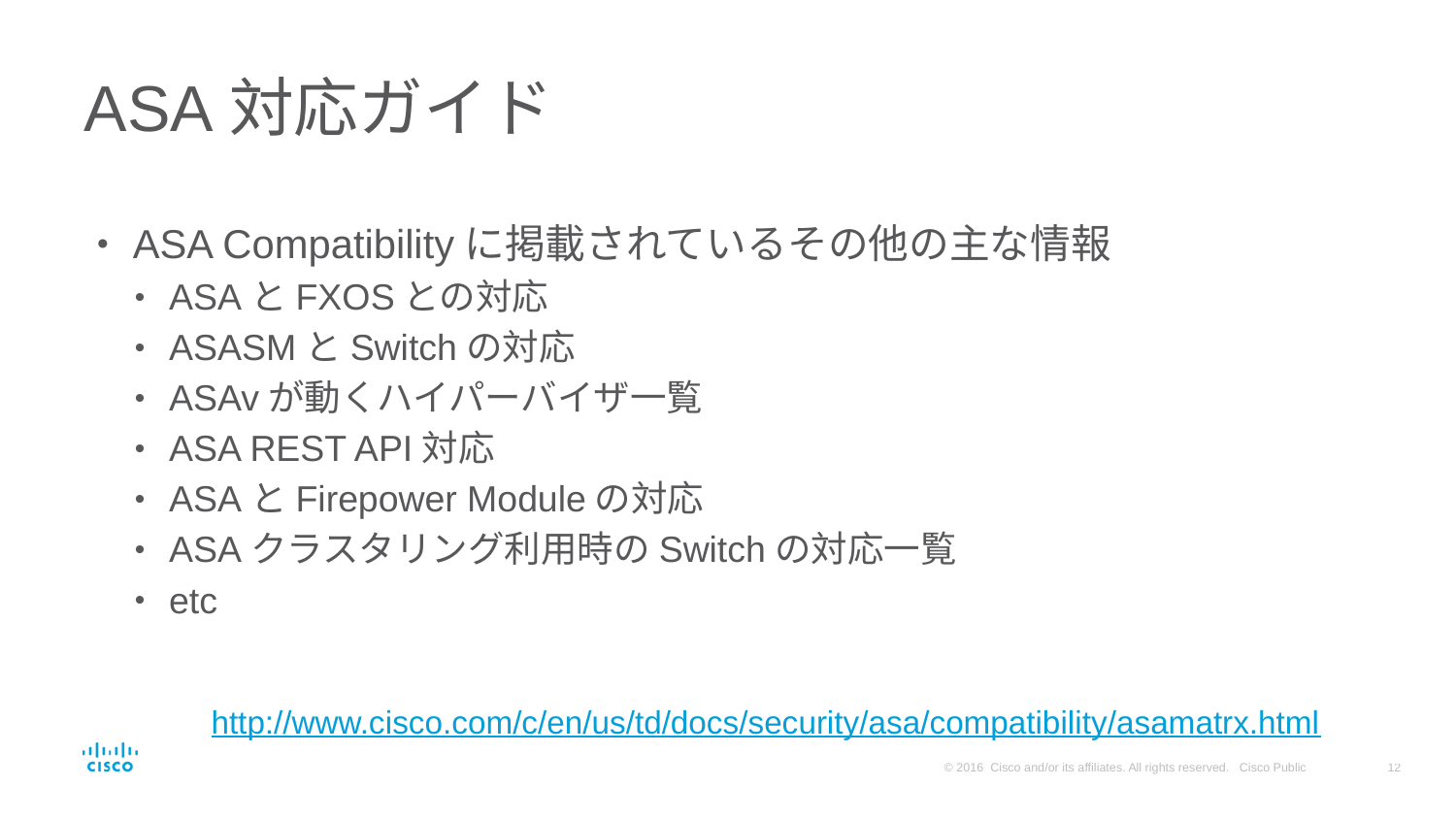

# ASA対応ガイド
ASA Compatibilityに掲載されているその他の主な情報
ASAとFXOSとの対応
ASASMとSwitchの対応
ASAvが動くハイパーバイザ一覧
ASA REST API対応
ASAとFirepower Moduleの対応
ASAクラスタリング利用時のSwitchの対応一覧
etc
http://www.cisco.com/c/en/us/td/docs/security/asa/compatibility/asamatrx.html